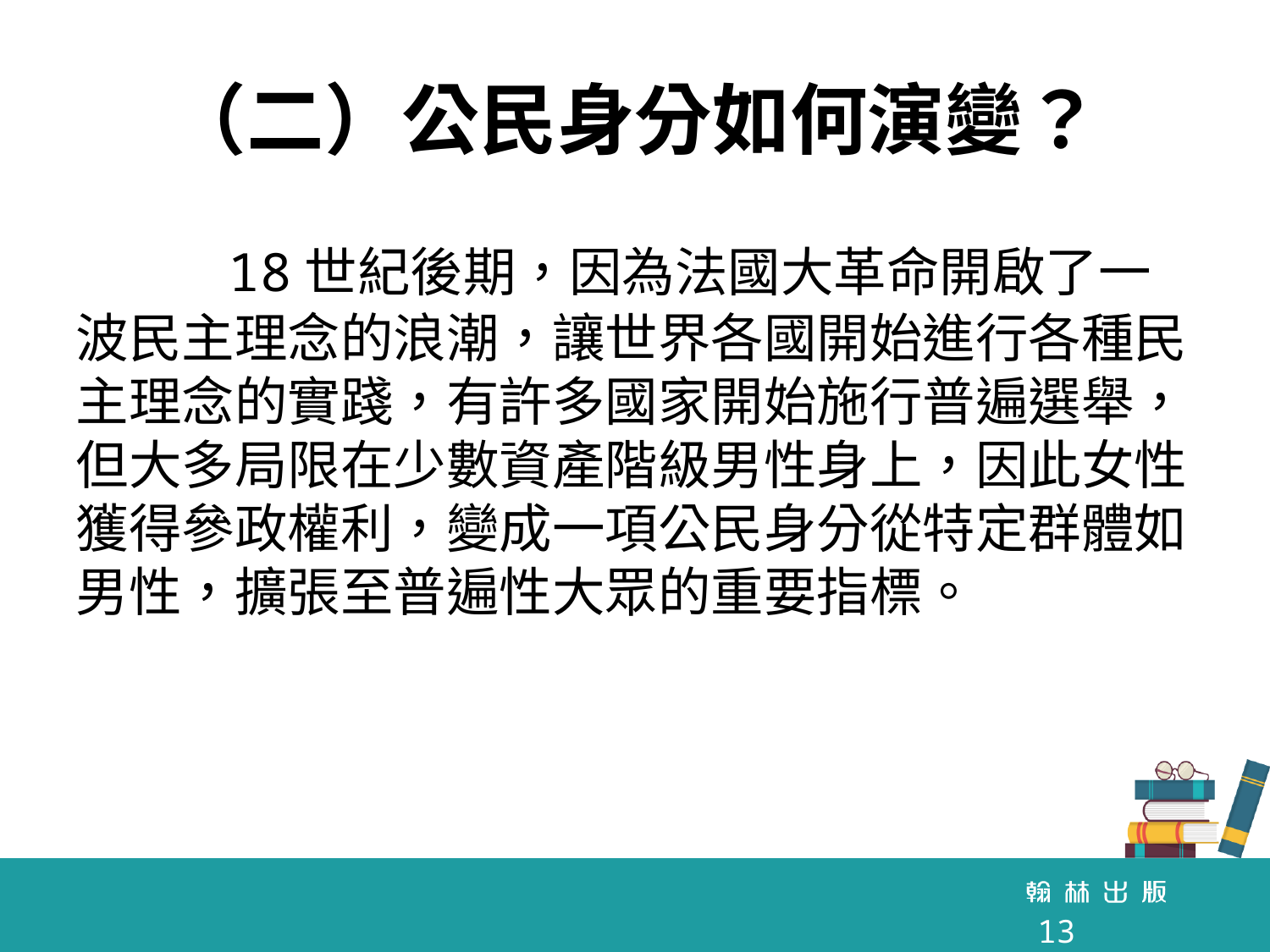

# （二）公民身分如何演變？
    18世紀後期，因為法國大革命開啟了一波民主理念的浪潮，讓世界各國開始進行各種民主理念的實踐，有許多國家開始施行普遍選舉，但大多局限在少數資產階級男性身上，因此女性獲得參政權利，變成一項公民身分從特定群體如男性，擴張至普遍性大眾的重要指標。
13